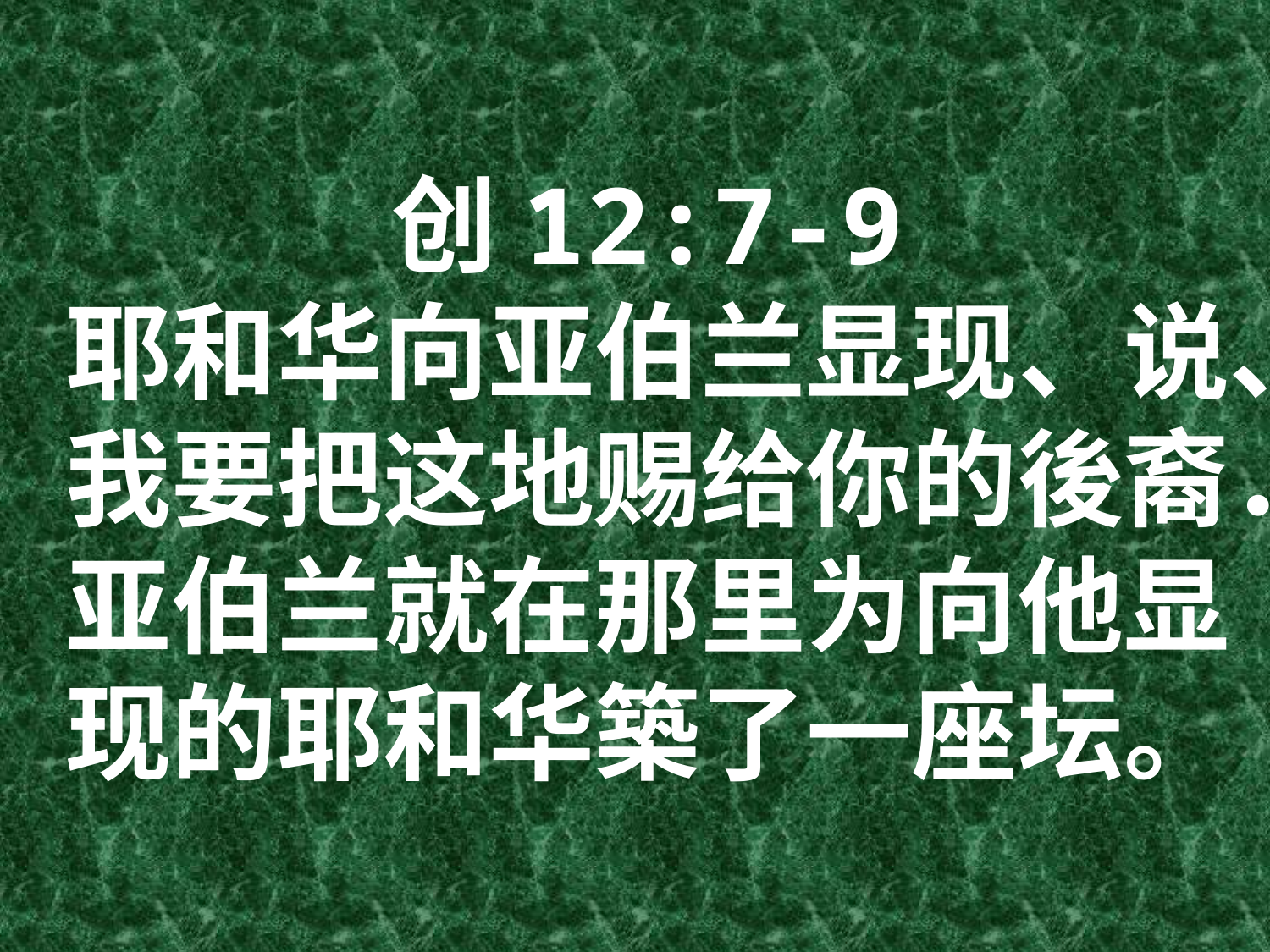

创12:7-9
耶和华向亚伯兰显现、说、我要把这地赐给你的後裔．亚伯兰就在那里为向他显现的耶和华築了一座坛。